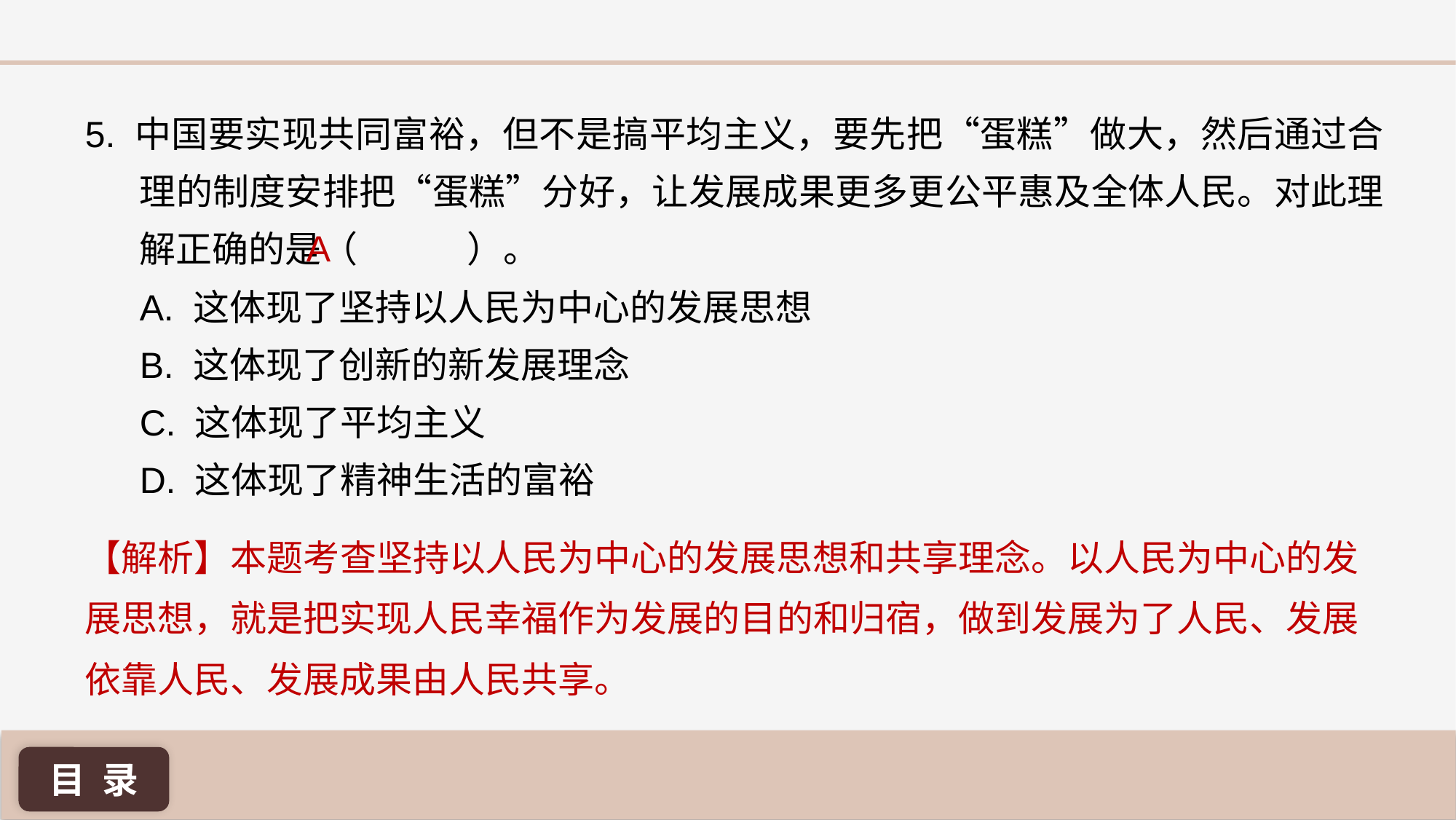

5. 中国要实现共同富裕，但不是搞平均主义，要先把“蛋糕”做大，然后通过合理的制度安排把“蛋糕”分好，让发展成果更多更公平惠及全体人民。对此理解正确的是（ 	）。
A. 这体现了坚持以人民为中心的发展思想
B. 这体现了创新的新发展理念
C. 这体现了平均主义
D. 这体现了精神生活的富裕
A
【解析】本题考查坚持以人民为中心的发展思想和共享理念。以人民为中心的发展思想，就是把实现人民幸福作为发展的目的和归宿，做到发展为了人民、发展依靠人民、发展成果由人民共享。